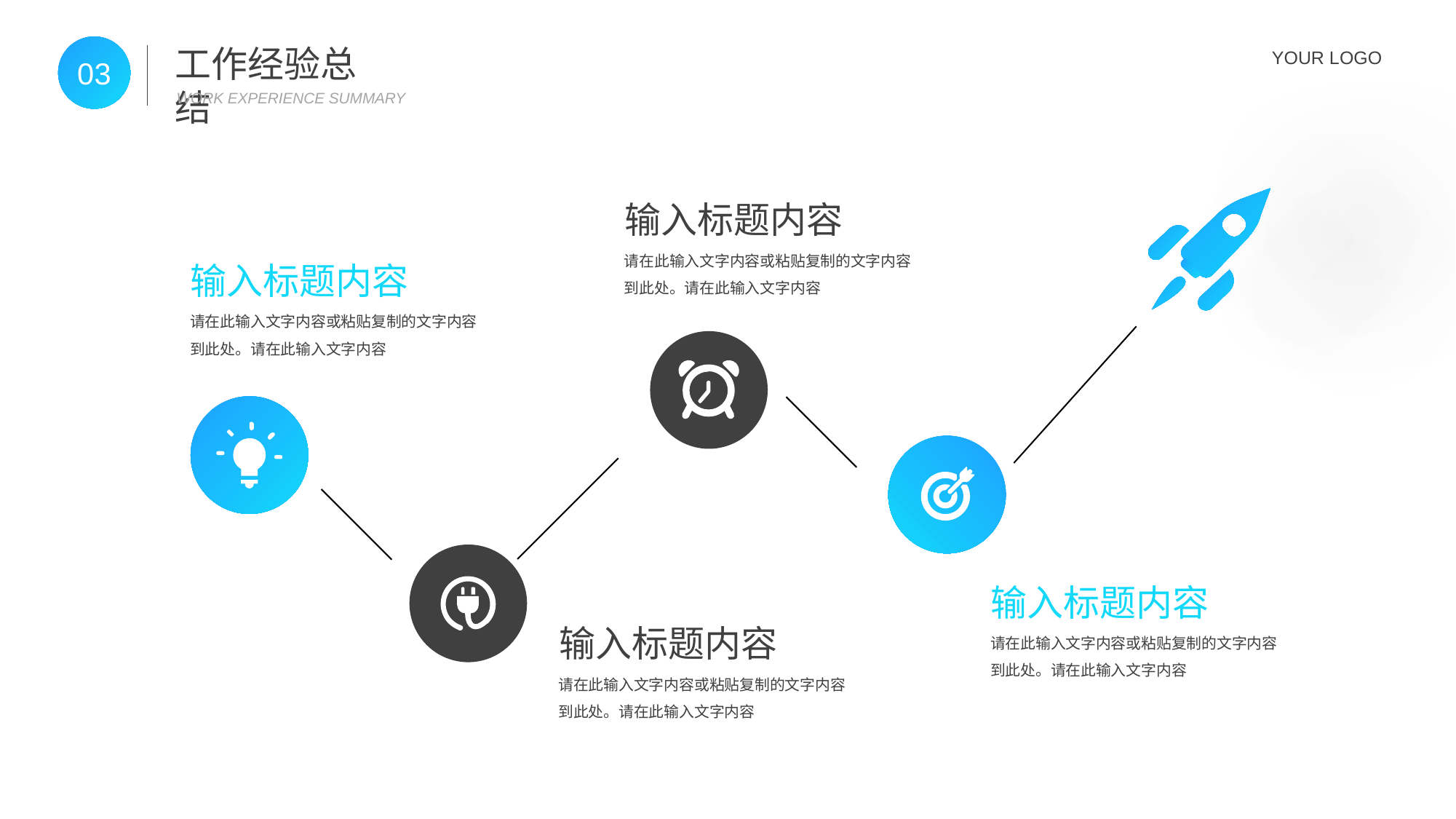

工作经验总结

03
WORK EXPERIENCE SUMMARY
YOUR LOGO

输入标题内容
请在此输入文字内容或粘贴复制的文字内容到此处。请在此输入文字内容

输入标题内容
请在此输入文字内容或粘贴复制的文字内容到此处。请在此输入文字内容

输入标题内容
请在此输入文字内容或粘贴复制的文字内容到此处。请在此输入文字内容

输入标题内容
请在此输入文字内容或粘贴复制的文字内容到此处。请在此输入文字内容